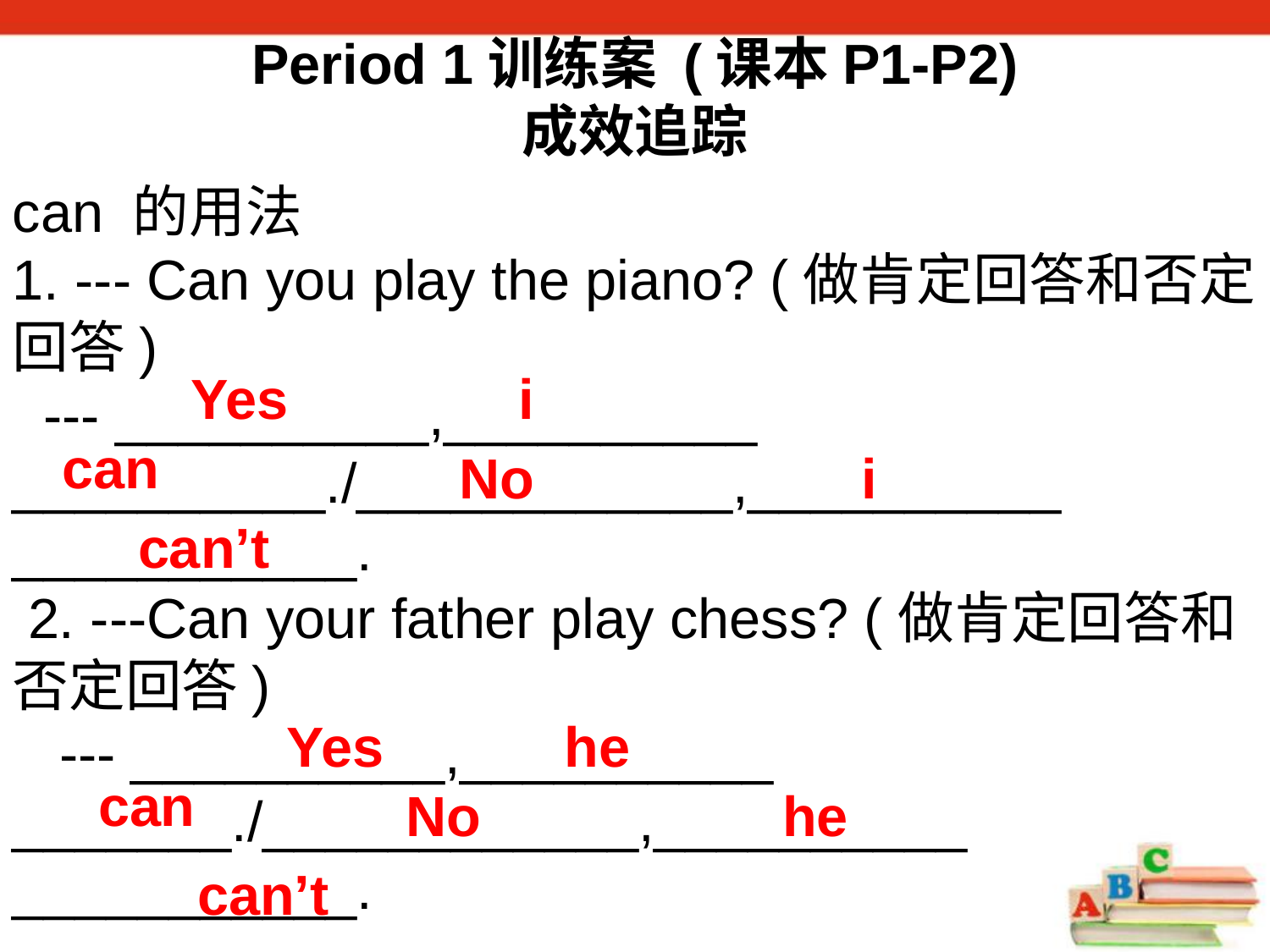

Period 1训练案 (课本P1-P2)
成效追踪

can 的用法
1. --- Can you play the piano? (做肯定回答和否定回答)
  --- __________,__________ __________./____________,__________ ___________.
 2. ---Can your father play chess? (做肯定回答和否定回答)
   --- __________,__________ _______./____________,__________ ___________.
Yes
i
can
No
 i
 can’t
 Yes
 he
 can
 No
 he
 can’t